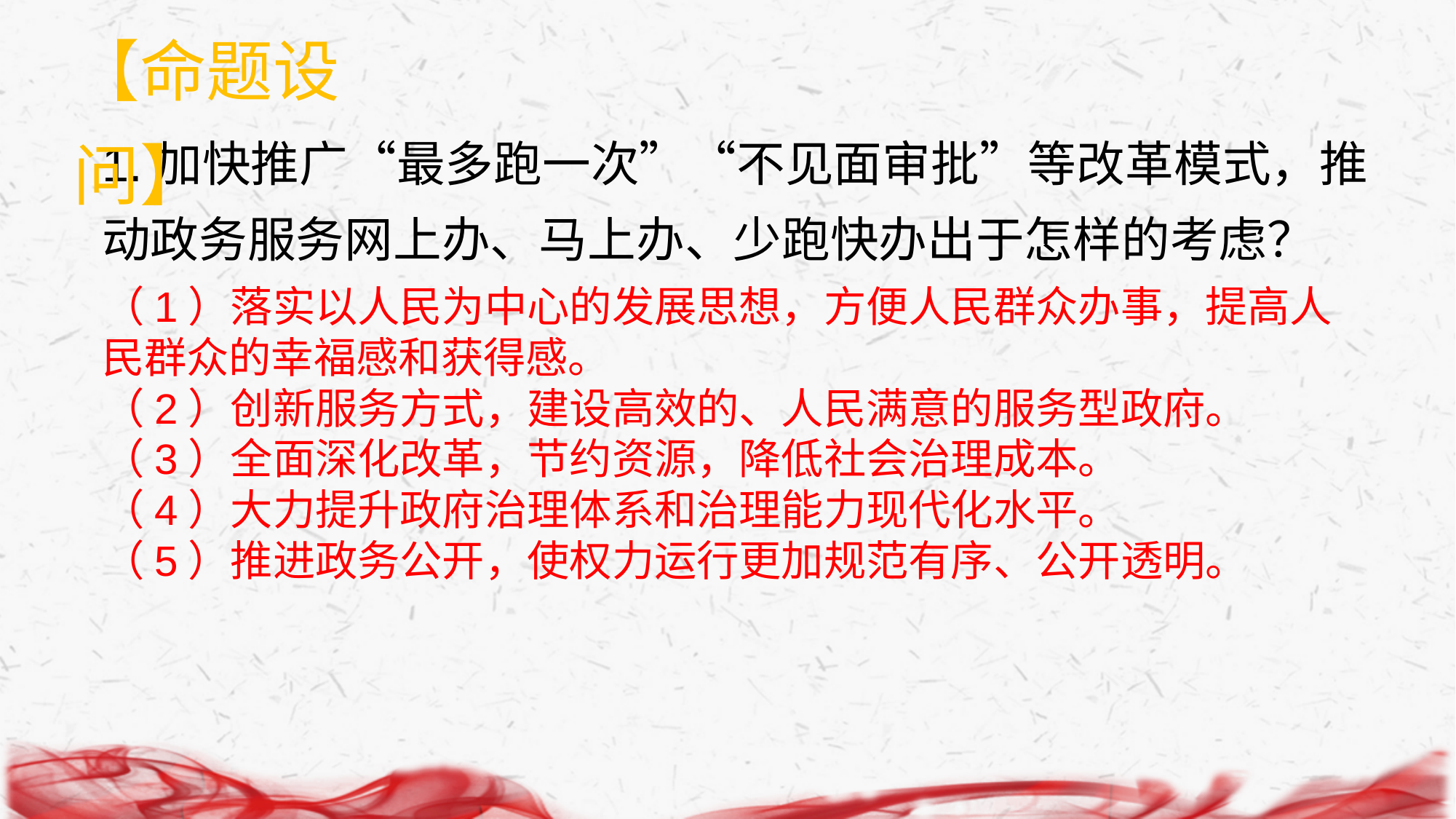

【命题设问】
1.加快推广“最多跑一次”“不见面审批”等改革模式，推动政务服务网上办、马上办、少跑快办出于怎样的考虑？
（1）落实以人民为中心的发展思想，方便人民群众办事，提高人民群众的幸福感和获得感。
（2）创新服务方式，建设高效的、人民满意的服务型政府。
（3）全面深化改革，节约资源，降低社会治理成本。
（4）大力提升政府治理体系和治理能力现代化水平。
（5）推进政务公开，使权力运行更加规范有序、公开透明。